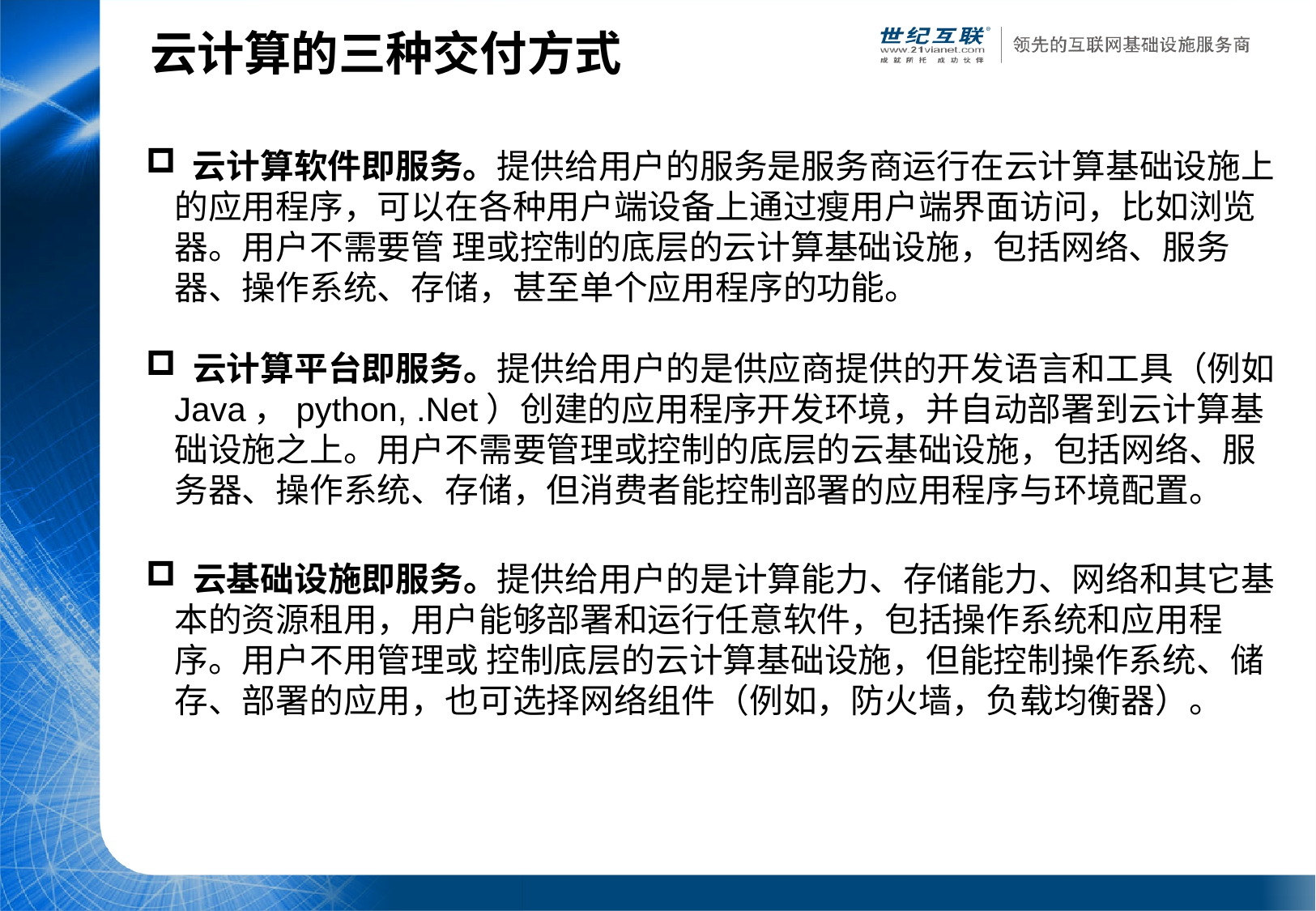

云计算的三种交付方式
 云计算软件即服务。提供给用户的服务是服务商运行在云计算基础设施上的应用程序，可以在各种用户端设备上通过瘦用户端界面访问，比如浏览器。用户不需要管 理或控制的底层的云计算基础设施，包括网络、服务器、操作系统、存储，甚至单个应用程序的功能。

 云计算平台即服务。提供给用户的是供应商提供的开发语言和工具（例如Java，python, .Net）创建的应用程序开发环境，并自动部署到云计算基础设施之上。用户不需要管理或控制的底层的云基础设施，包括网络、服务器、操作系统、存储，但消费者能控制部署的应用程序与环境配置。

 云基础设施即服务。提供给用户的是计算能力、存储能力、网络和其它基本的资源租用，用户能够部署和运行任意软件，包括操作系统和应用程序。用户不用管理或 控制底层的云计算基础设施，但能控制操作系统、储存、部署的应用，也可选择网络组件（例如，防火墙，负载均衡器）。